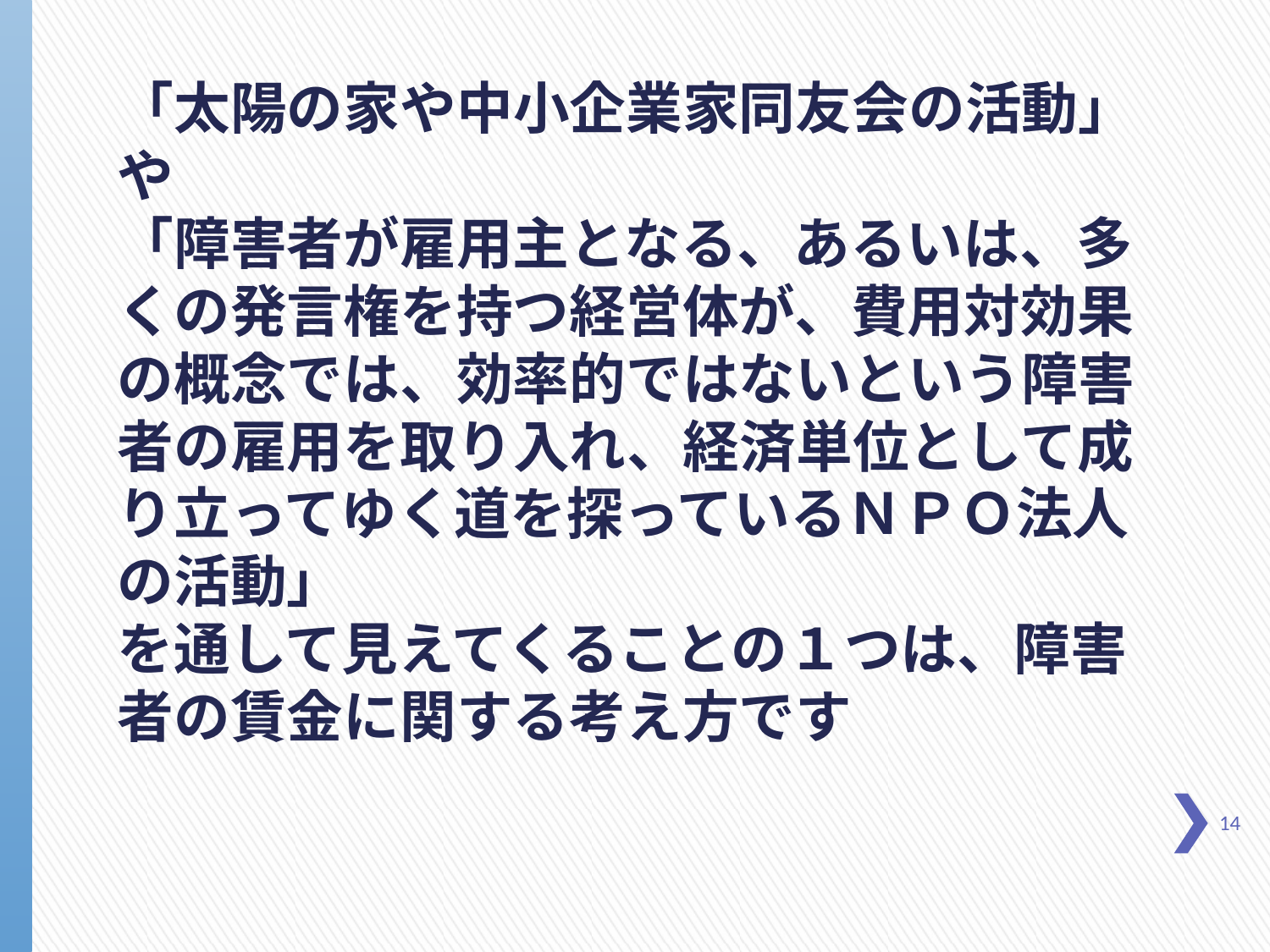

「太陽の家や中小企業家同友会の活動」や
「障害者が雇用主となる、あるいは、多くの発言権を持つ経営体が、費用対効果の概念では、効率的ではないという障害者の雇用を取り入れ、経済単位として成り立ってゆく道を探っているＮＰＯ法人の活動」
を通して見えてくることの１つは、障害者の賃金に関する考え方です

14